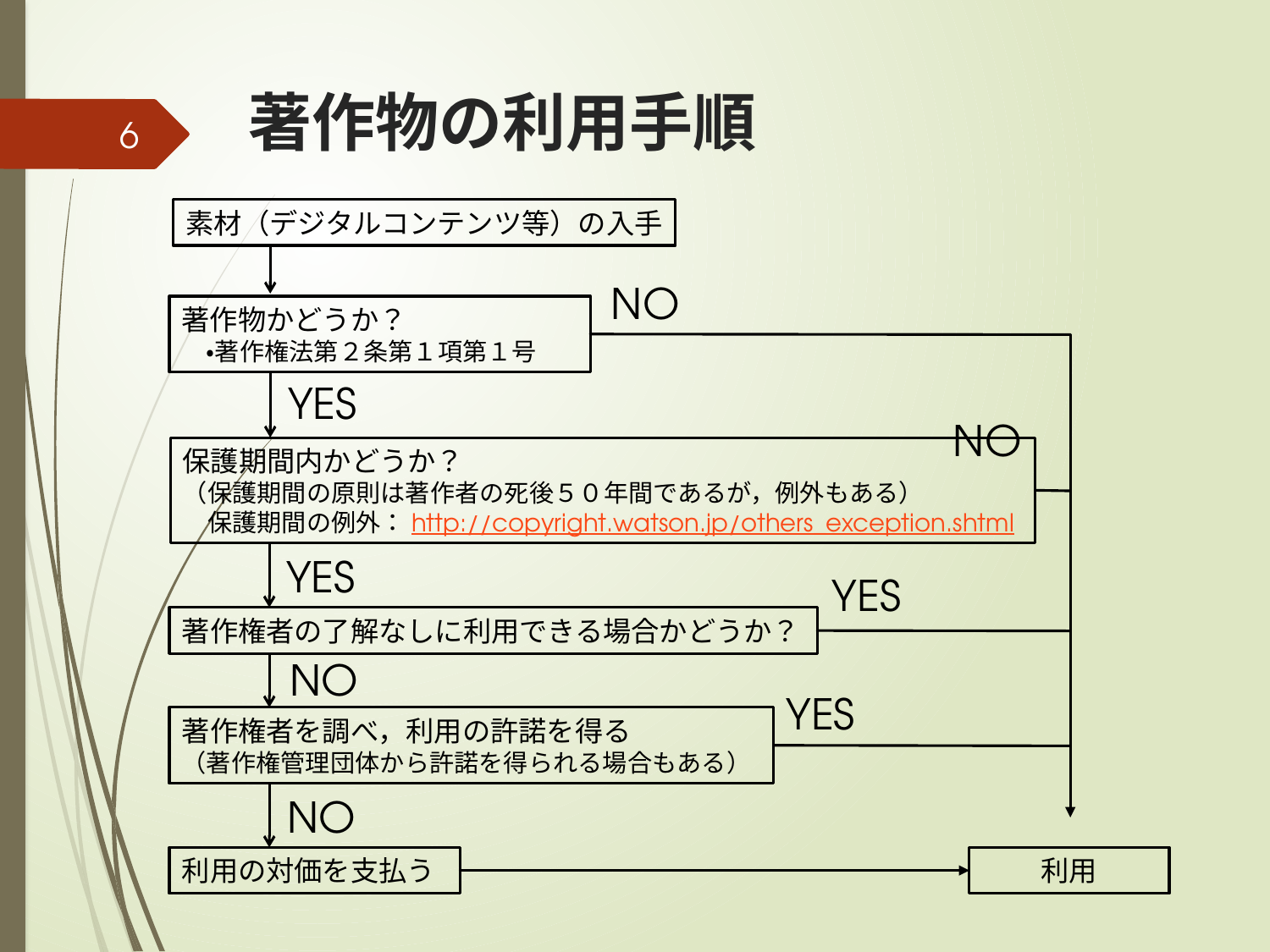

# 著作物の利用手順
6
素材（デジタルコンテンツ等）の入手
NO
著作物かどうか？
　・著作権法第２条第１項第１号
YES
NO
保護期間内かどうか？
（保護期間の原則は著作者の死後５０年間であるが，例外もある）
　保護期間の例外：http://copyright.watson.jp/others_exception.shtml
YES
YES
著作権者の了解なしに利用できる場合かどうか？
NO
YES
著作権者を調べ，利用の許諾を得る
（著作権管理団体から許諾を得られる場合もある）
NO
利用の対価を支払う
利用